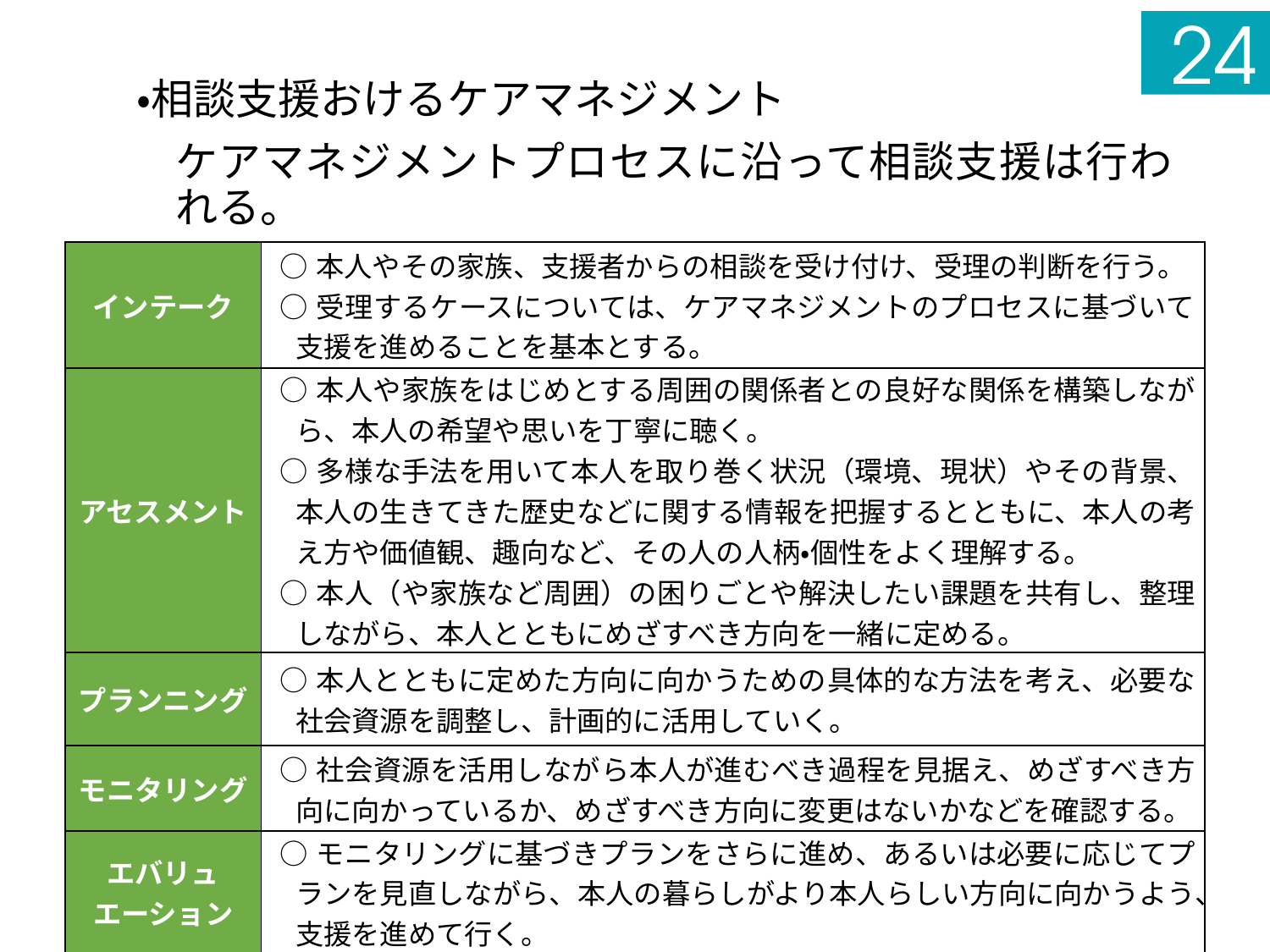

24
・相談支援おけるケアマネジメント
ケアマネジメントプロセスに沿って相談支援は行われる。
| インテーク | ○本人やその家族、支援者からの相談を受け付け、受理の判断を行う。 ○受理するケースについては、ケアマネジメントのプロセスに基づいて支援を進めることを基本とする。 |
| --- | --- |
| アセスメント | ○本人や家族をはじめとする周囲の関係者との良好な関係を構築しながら、本人の希望や思いを丁寧に聴く。 ○多様な手法を用いて本人を取り巻く状況（環境、現状）やその背景、本人の生きてきた歴史などに関する情報を把握するとともに、本人の考え方や価値観、趣向など、その人の人柄・個性をよく理解する。 ○本人（や家族など周囲）の困りごとや解決したい課題を共有し、整理しながら、本人とともにめざすべき方向を一緒に定める。 |
| プランニング | ○本人とともに定めた方向に向かうための具体的な方法を考え、必要な社会資源を調整し、計画的に活用していく。 |
| モニタリング | ○社会資源を活用しながら本人が進むべき過程を見据え、めざすべき方向に向かっているか、めざすべき方向に変更はないかなどを確認する。 |
| エバリュ エーション | ○モニタリングに基づきプランをさらに進め、あるいは必要に応じてプランを見直しながら、本人の暮らしがより本人らしい方向に向かうよう、支援を進めて行く。 |